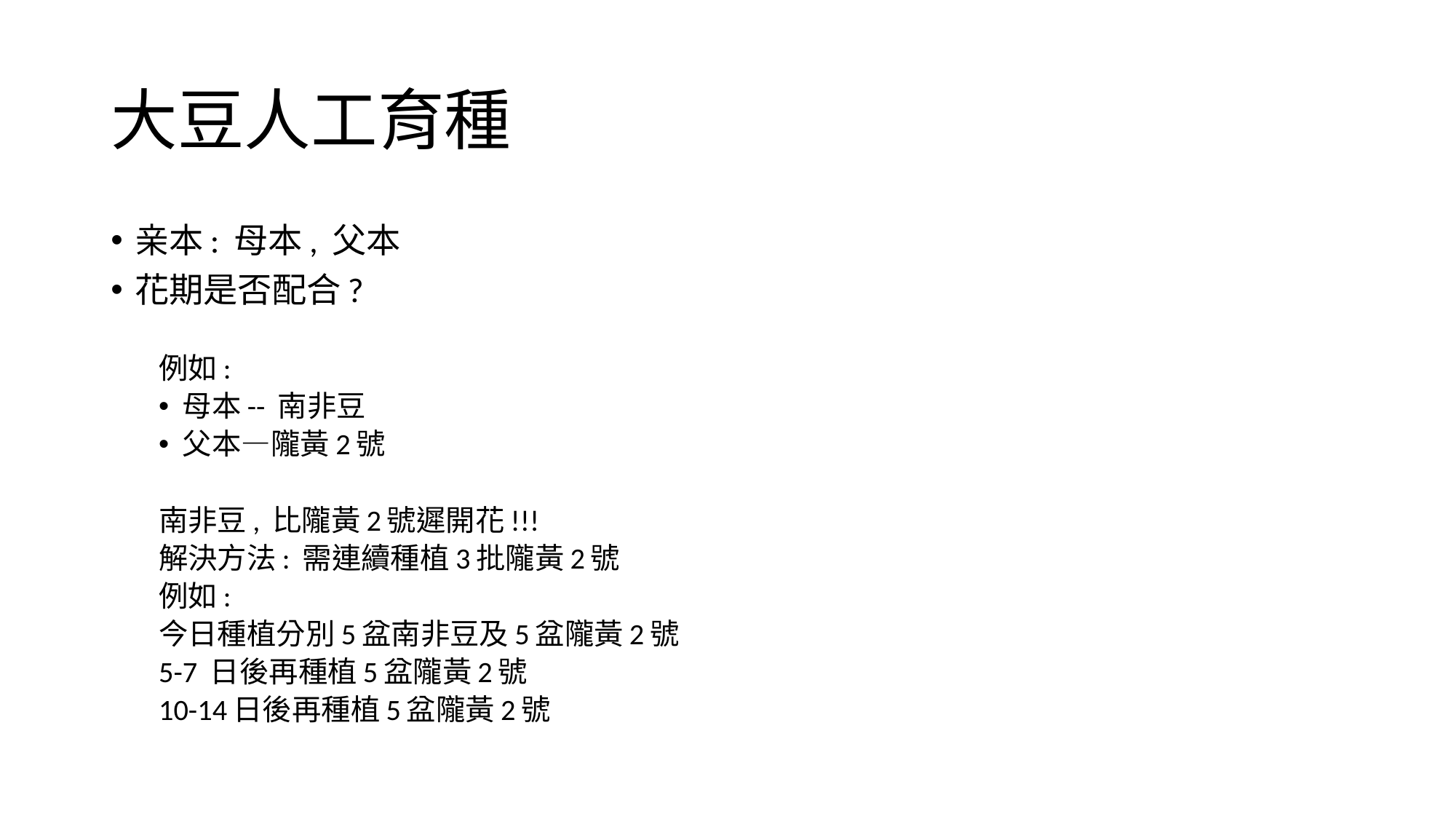

# 大豆人工育種
亲本: 母本, 父本
花期是否配合?

例如:
母本-- 南非豆
父本—隴黃2號

南非豆, 比隴黃2號遲開花!!!
解決方法: 需連續種植3批隴黃2號
例如:
今日種植分別5盆南非豆及5盆隴黃2號
5-7 日後再種植5盆隴黃2號
10-14日後再種植5盆隴黃2號